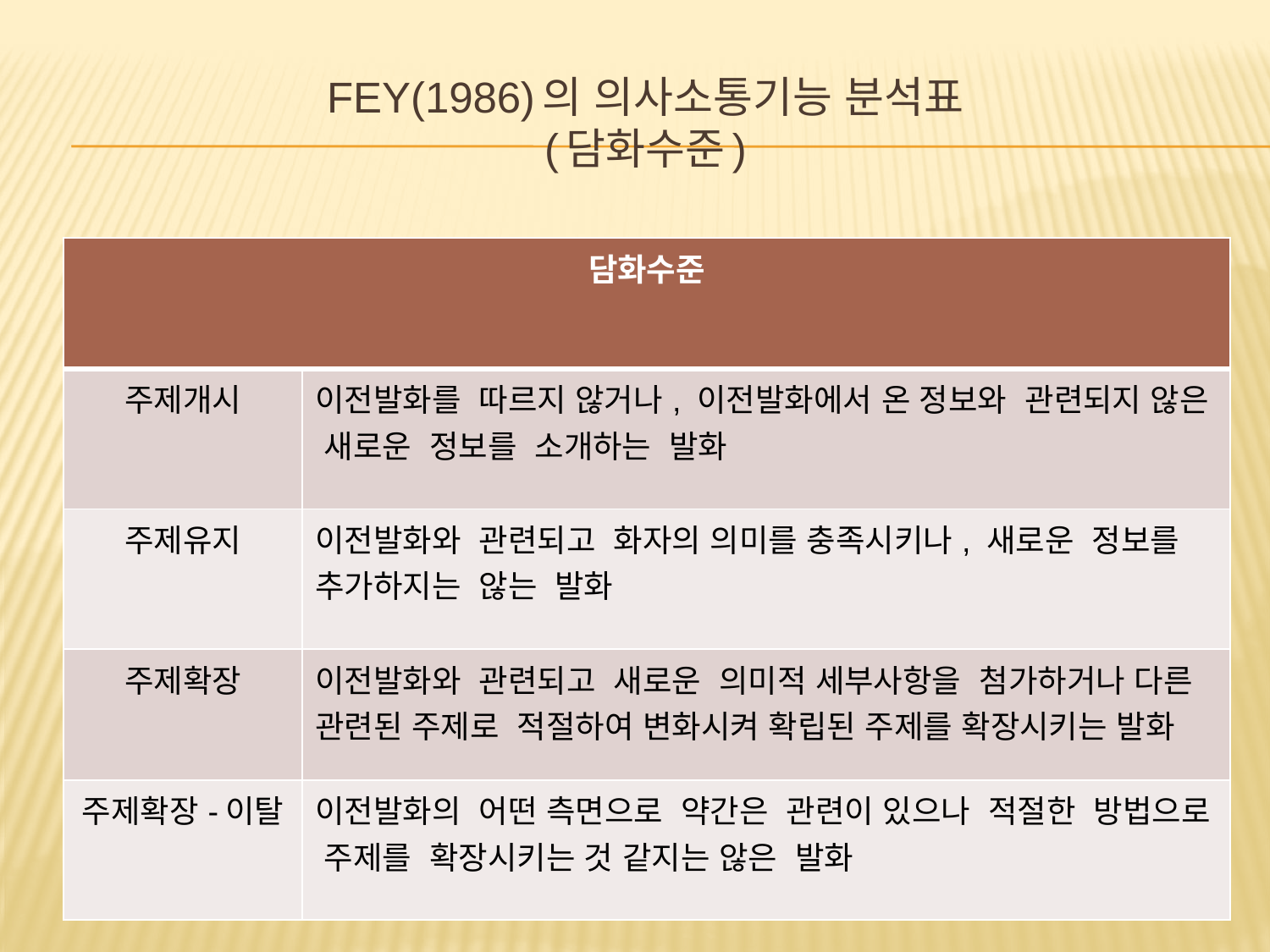

# Fey(1986)의 의사소통기능 분석표 (담화수준)
| 담화수준 |  |
| --- | --- |
| 주제개시 | 이전발화를 따르지 않거나, 이전발화에서 온 정보와 관련되지 않은 새로운 정보를 소개하는 발화 |
| 주제유지 | 이전발화와 관련되고 화자의 의미를 충족시키나, 새로운 정보를 추가하지는 않는 발화 |
| 주제확장 | 이전발화와 관련되고 새로운 의미적 세부사항을 첨가하거나 다른 관련된 주제로 적절하여 변화시켜 확립된 주제를 확장시키는 발화 |
| 주제확장-이탈 | 이전발화의 어떤 측면으로 약간은 관련이 있으나 적절한 방법으로 주제를 확장시키는 것 같지는 않은 발화 |